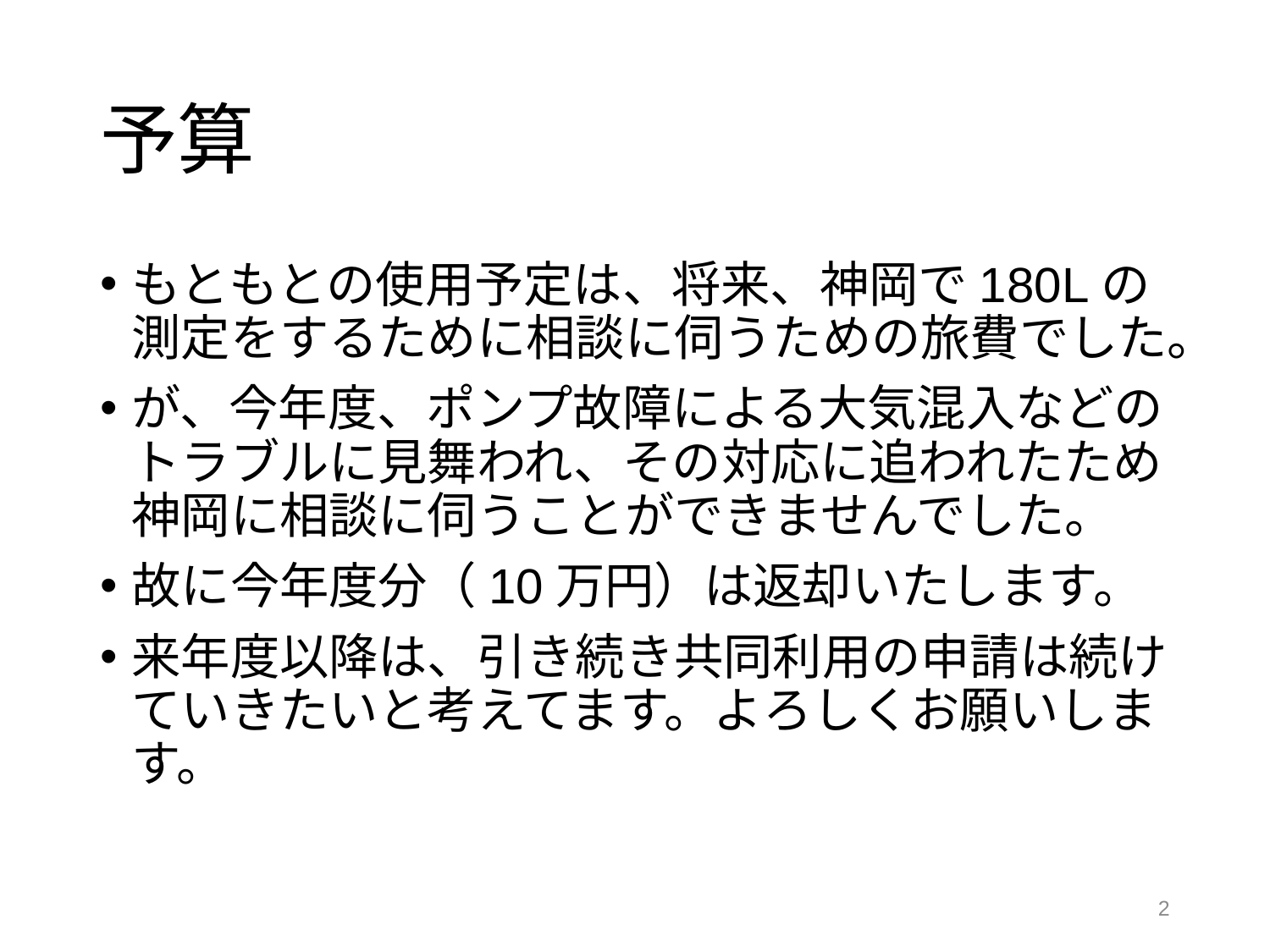

# 予算
もともとの使用予定は、将来、神岡で180Lの測定をするために相談に伺うための旅費でした。
が、今年度、ポンプ故障による大気混入などのトラブルに見舞われ、その対応に追われたため神岡に相談に伺うことができませんでした。
故に今年度分（10万円）は返却いたします。
来年度以降は、引き続き共同利用の申請は続けていきたいと考えてます。よろしくお願いします。
2